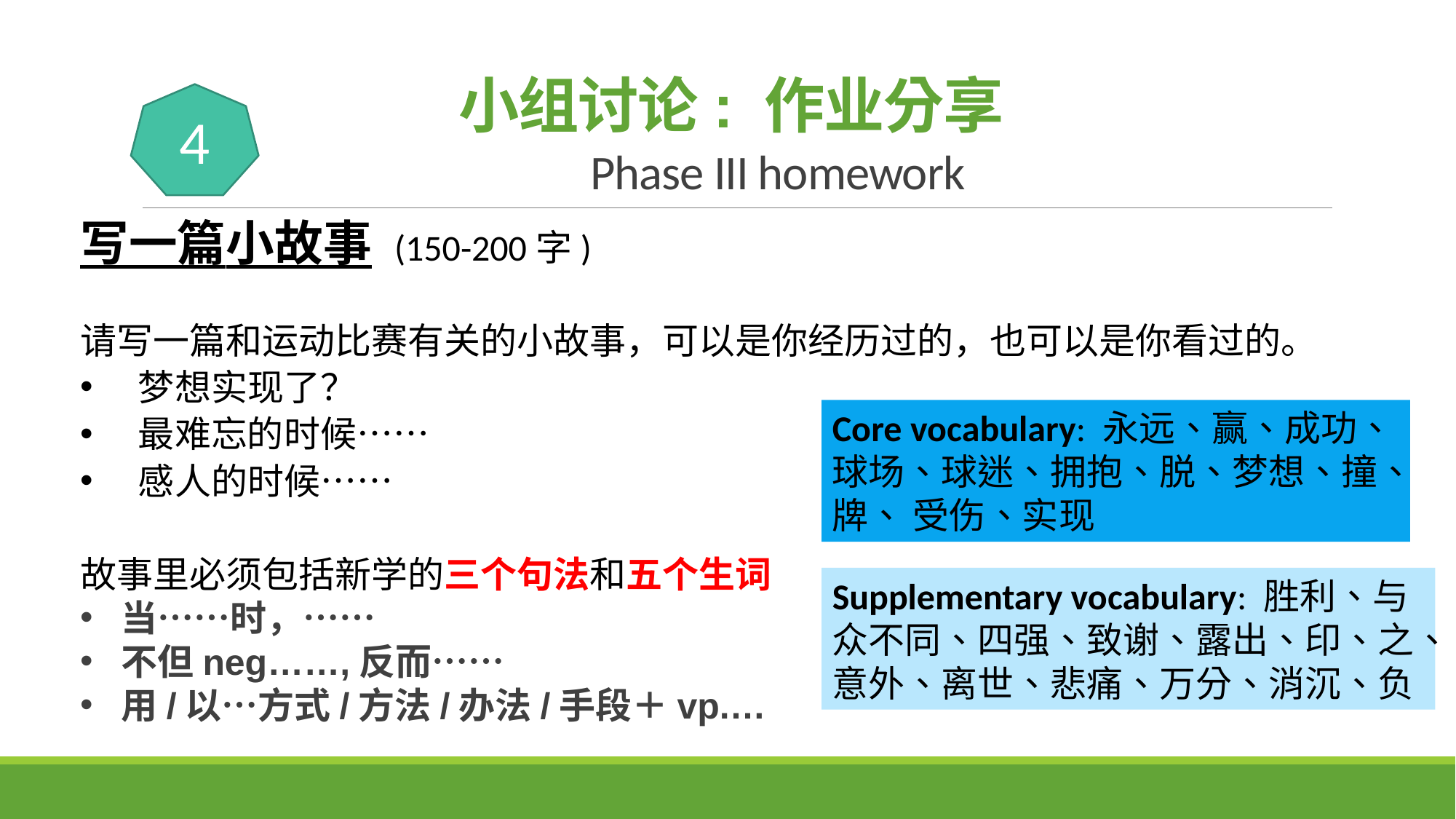

# 小组讨论: 作业分享 Phase III homework
4
写一篇小故事 (150-200字)

请写一篇和运动比赛有关的小故事，可以是你经历过的，也可以是你看过的。
 梦想实现了？
 最难忘的时候……
 感人的时候……

故事里必须包括新学的三个句法和五个生词
当……时，……
不但neg……,反而……
用/以…方式/方法/办法/手段＋vp.…

Core vocabulary: 永远、赢、成功、球场、球迷、拥抱、脱、梦想、撞、牌、 受伤、实现
Supplementary vocabulary: 胜利、与众不同、四强、致谢、露出、印、之、意外、离世、悲痛、万分、消沉、负